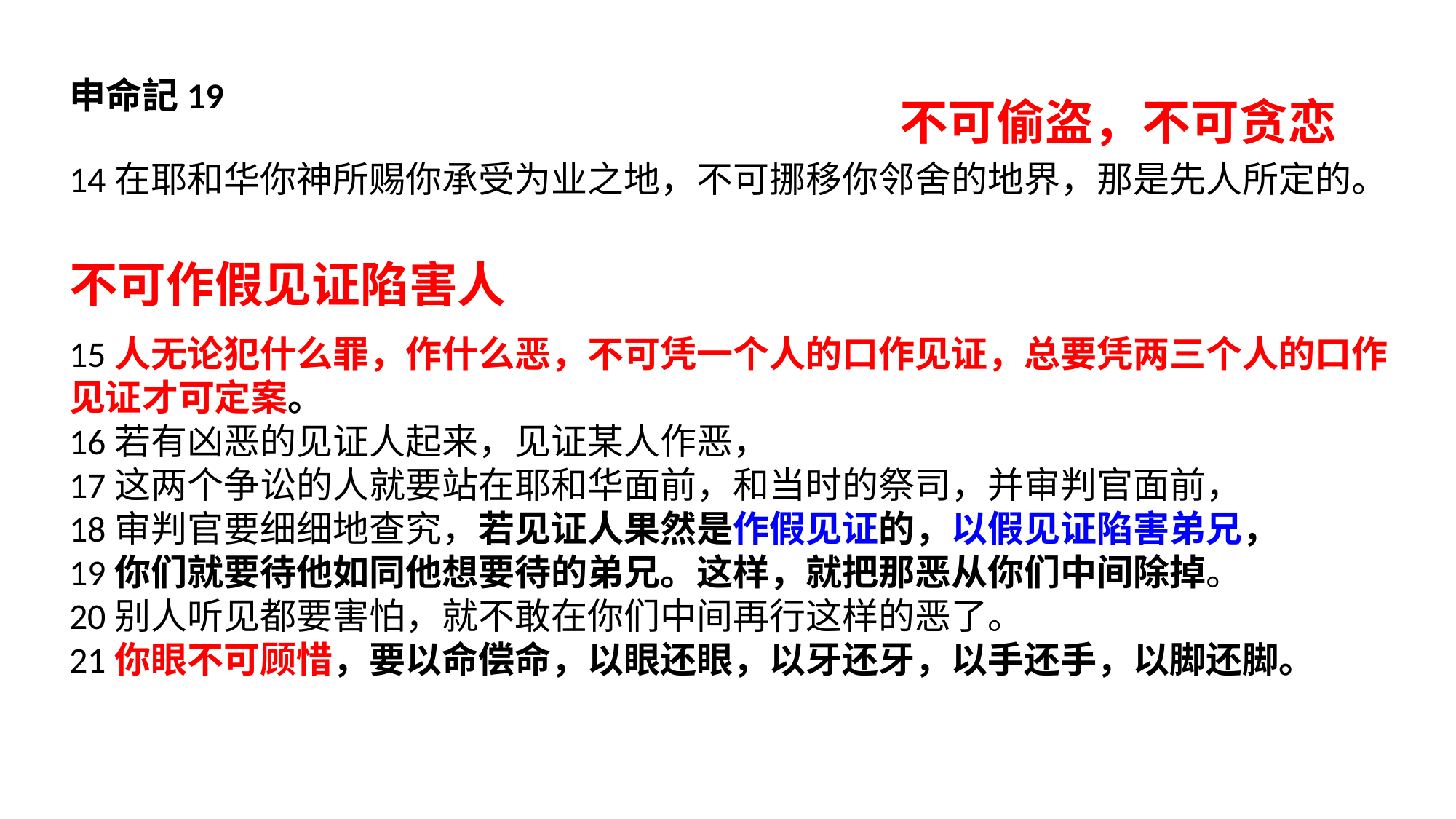

申命記19

14在耶和华你神所赐你承受为业之地，不可挪移你邻舍的地界，那是先人所定的。

15人无论犯什么罪，作什么恶，不可凭一个人的口作见证，总要凭两三个人的口作见证才可定案。
16若有凶恶的见证人起来，见证某人作恶，
17这两个争讼的人就要站在耶和华面前，和当时的祭司，并审判官面前，
18审判官要细细地查究，若见证人果然是作假见证的，以假见证陷害弟兄，
19你们就要待他如同他想要待的弟兄。这样，就把那恶从你们中间除掉。
20别人听见都要害怕，就不敢在你们中间再行这样的恶了。
21你眼不可顾惜，要以命偿命，以眼还眼，以牙还牙，以手还手，以脚还脚。

不可偷盗，不可贪恋
不可作假见证陷害人